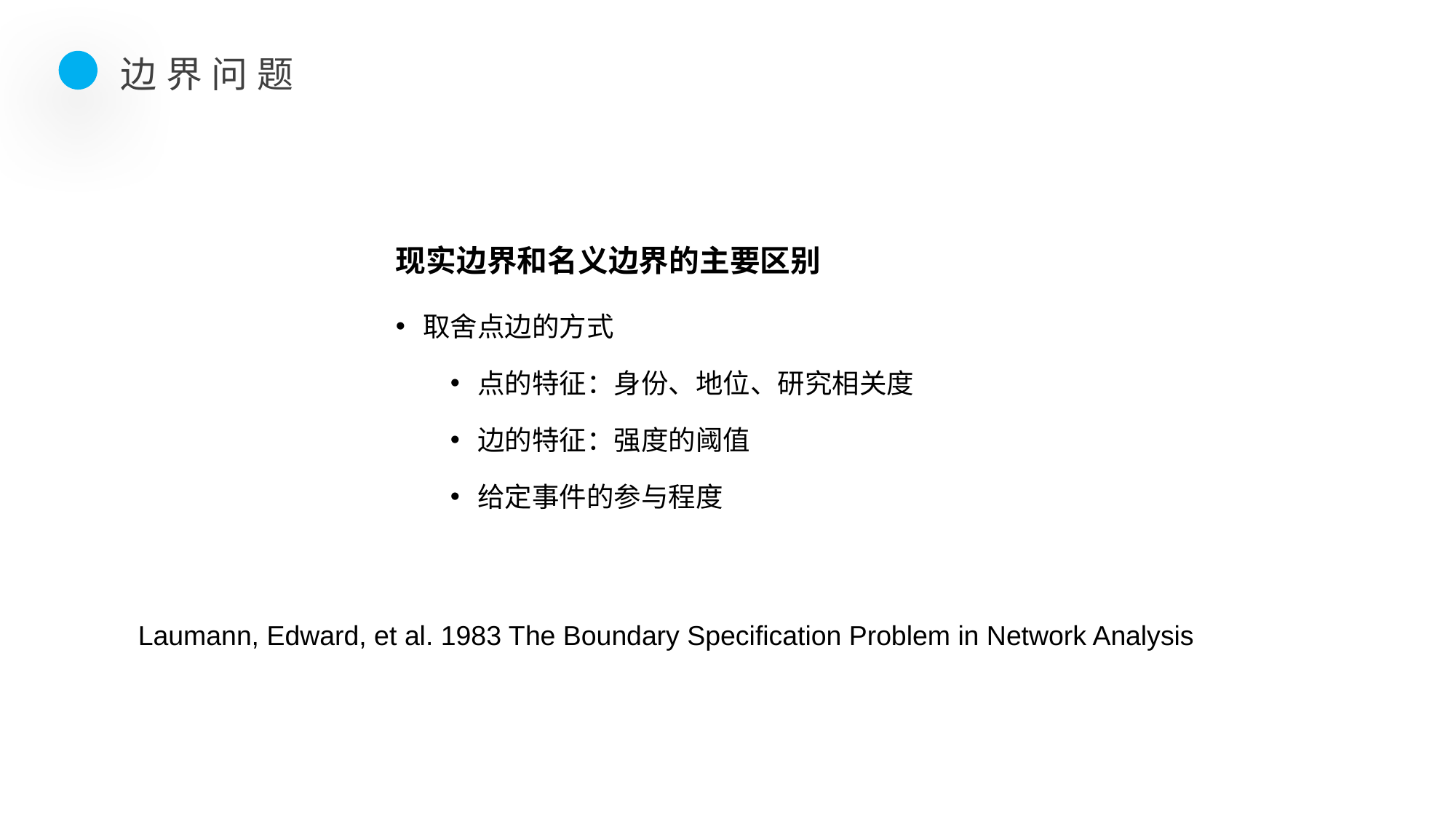

边界问题

现实边界和名义边界的主要区别
取舍点边的方式
点的特征：身份、地位、研究相关度
边的特征：强度的阈值
给定事件的参与程度
# Laumann, Edward, et al. 1983 The Boundary Specification Problem in Network Analysis